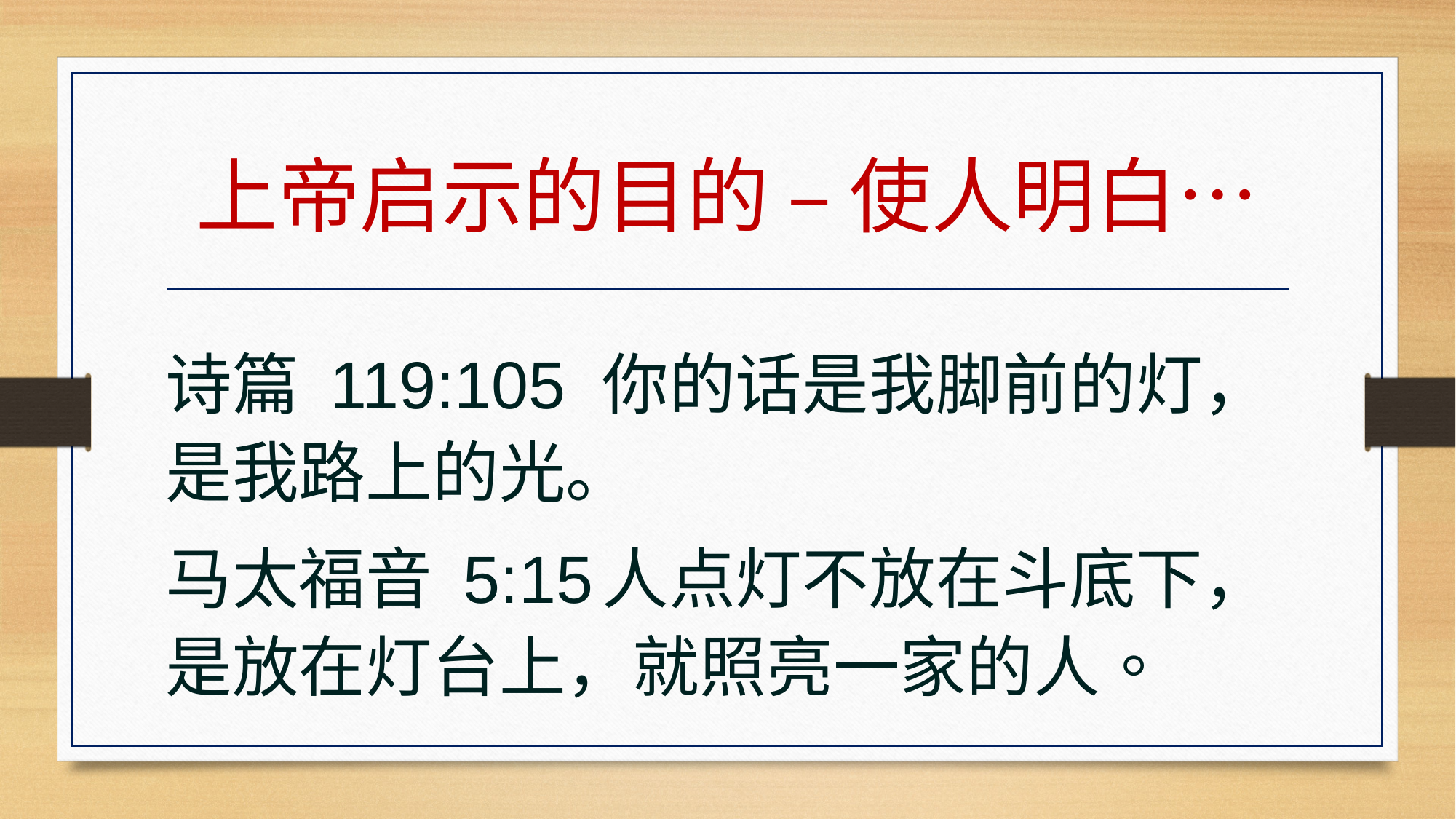

# 上帝启示的目的 – 使人明白…
诗篇 119:105	你的话是我脚前的灯，是我路上的光。
马太福音 5:15	人点灯不放在斗底下，是放在灯台上，就照亮一家的人。